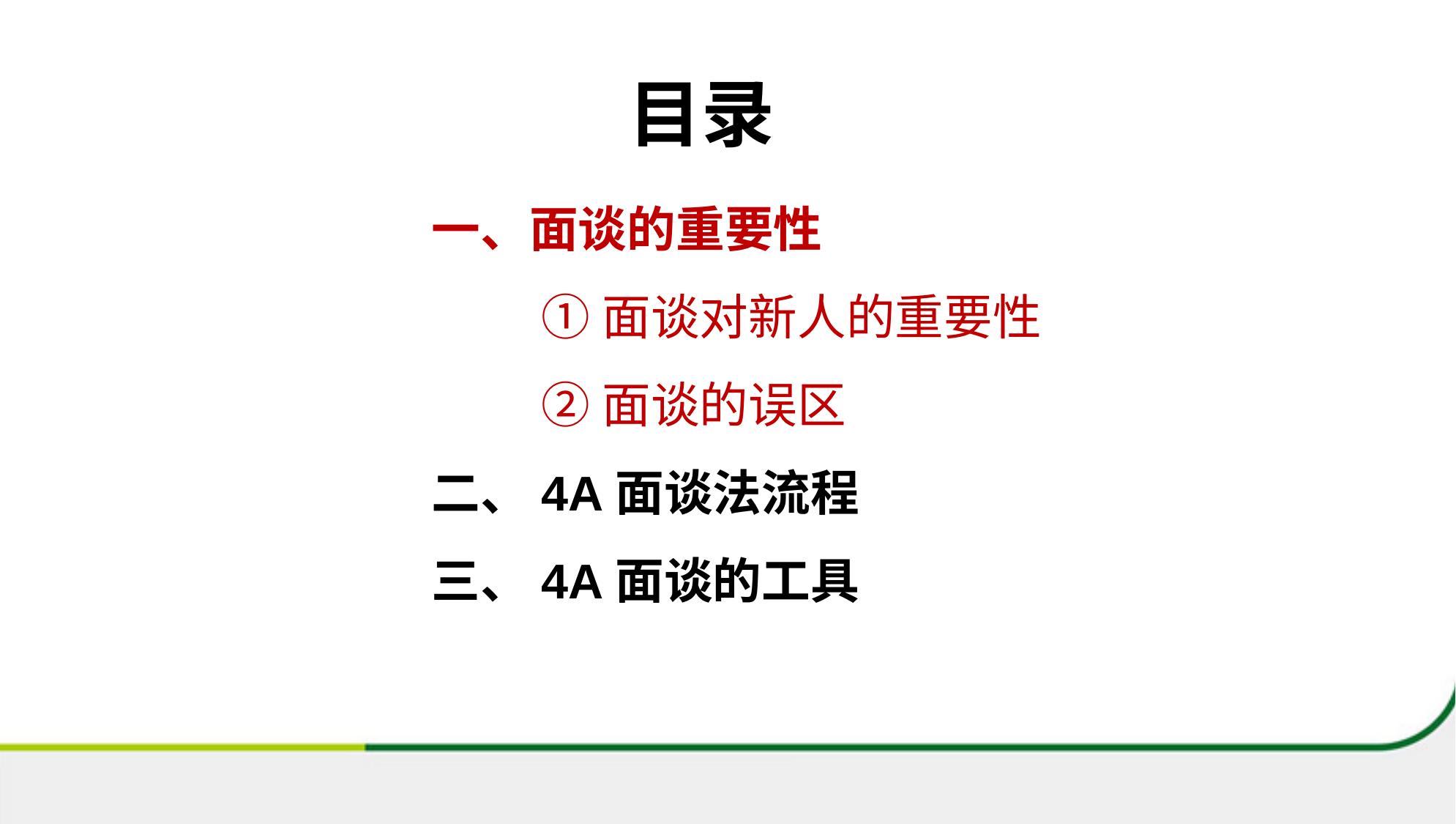

“万一网  保险资料下载     门户网站  ”“万一网   制作整 理，未经授权请勿转 载转发，  违者必究”
# 目录
“万一网  保险资料下载     门户网站  ”“万一网   制作整 理，未经授权请勿转 载转发，  违者必究”
一、面谈的重要性
①面谈对新人的重要性
②面谈的误区
二、4A面谈法流程
三、4A面谈的工具